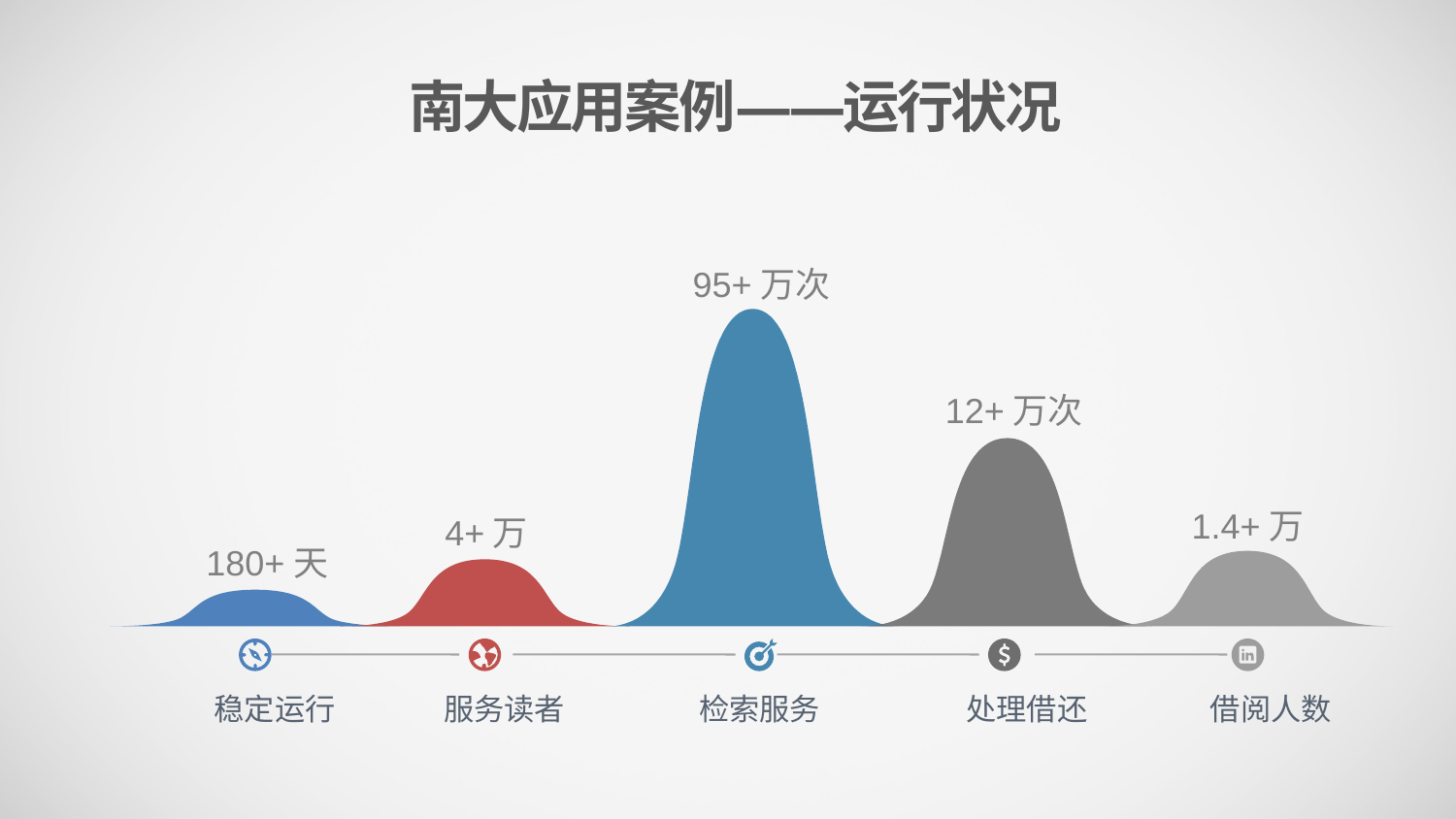

南大应用案例——运行状况
95+万次

12+万次

1.4+万
4+万
180+天

稳定运行
服务读者
检索服务
处理借还
借阅人数